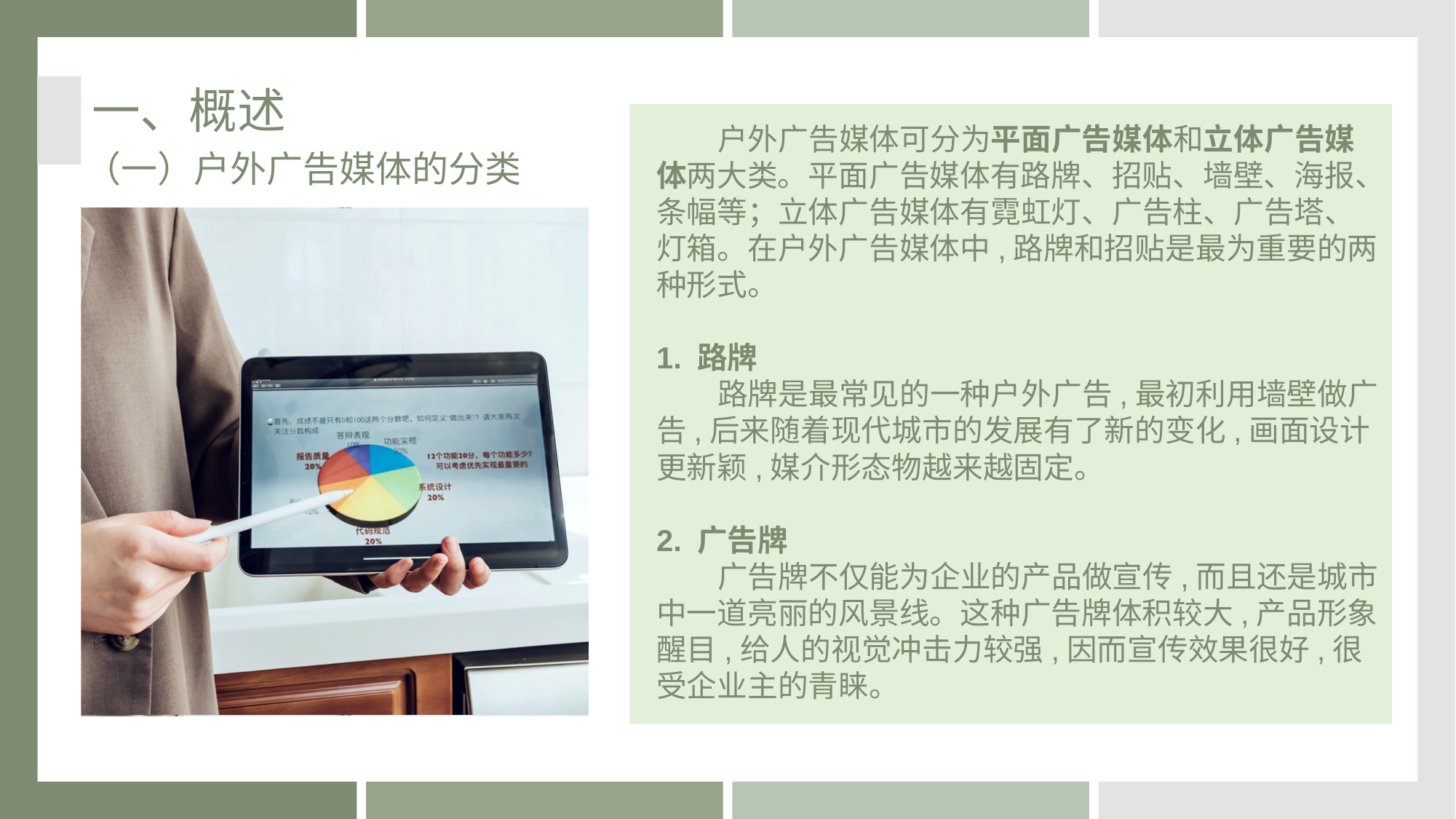

一、概述

        户外广告媒体可分为平面广告媒体和立体广告媒体两大类。平面广告媒体有路牌、招贴、墙壁、海报、条幅等；立体广告媒体有霓虹灯、广告柱、广告塔、灯箱。在户外广告媒体中,路牌和招贴是最为重要的两种形式。

1. 路牌
        路牌是最常见的一种户外广告,最初利用墙壁做广告,后来随着现代城市的发展有了新的变化,画面设计更新颖,媒介形态物越来越固定。

2. 广告牌
        广告牌不仅能为企业的产品做宣传,而且还是城市中一道亮丽的风景线。这种广告牌体积较大,产品形象醒目,给人的视觉冲击力较强,因而宣传效果很好,很受企业主的青睐。
（一）户外广告媒体的分类